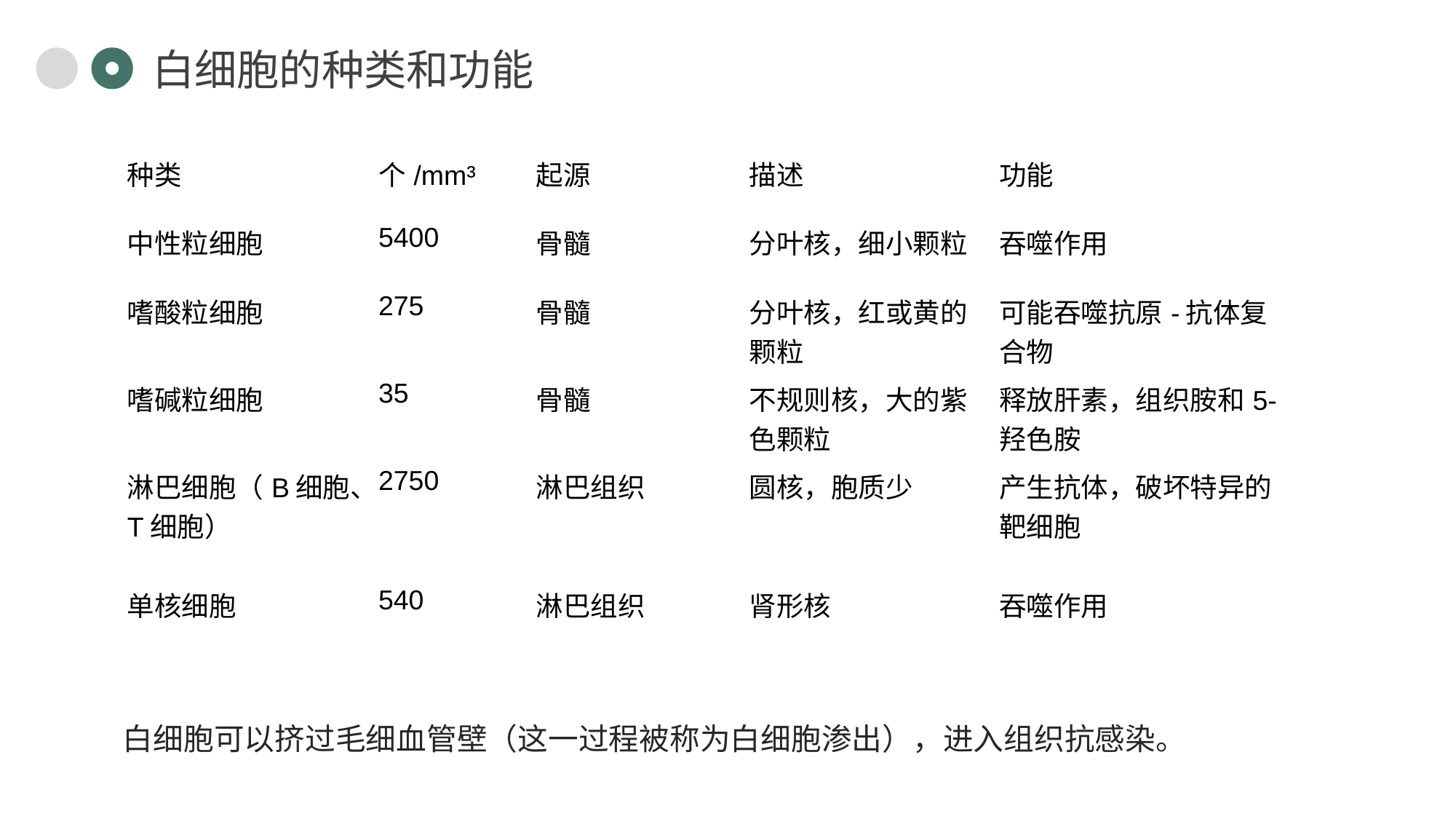

白细胞的种类和功能

| 种类 | 个/mm³ | 起源 | 描述 | 功能 |
| --- | --- | --- | --- | --- |
| 中性粒细胞 | 5400 | 骨髓 | 分叶核，细小颗粒 | 吞噬作用 |
| 嗜酸粒细胞 | 275 | 骨髓 | 分叶核，红或黄的颗粒 | 可能吞噬抗原-抗体复合物 |
| 嗜碱粒细胞 | 35 | 骨髓 | 不规则核，大的紫色颗粒 | 释放肝素，组织胺和5-羟色胺 |
| 淋巴细胞（B细胞、T细胞） | 2750 | 淋巴组织 | 圆核，胞质少 | 产生抗体，破坏特异的靶细胞 |
| 单核细胞 | 540 | 淋巴组织 | 肾形核 | 吞噬作用 |
白细胞可以挤过毛细血管壁（这一过程被称为白细胞渗出），进入组织抗感染。